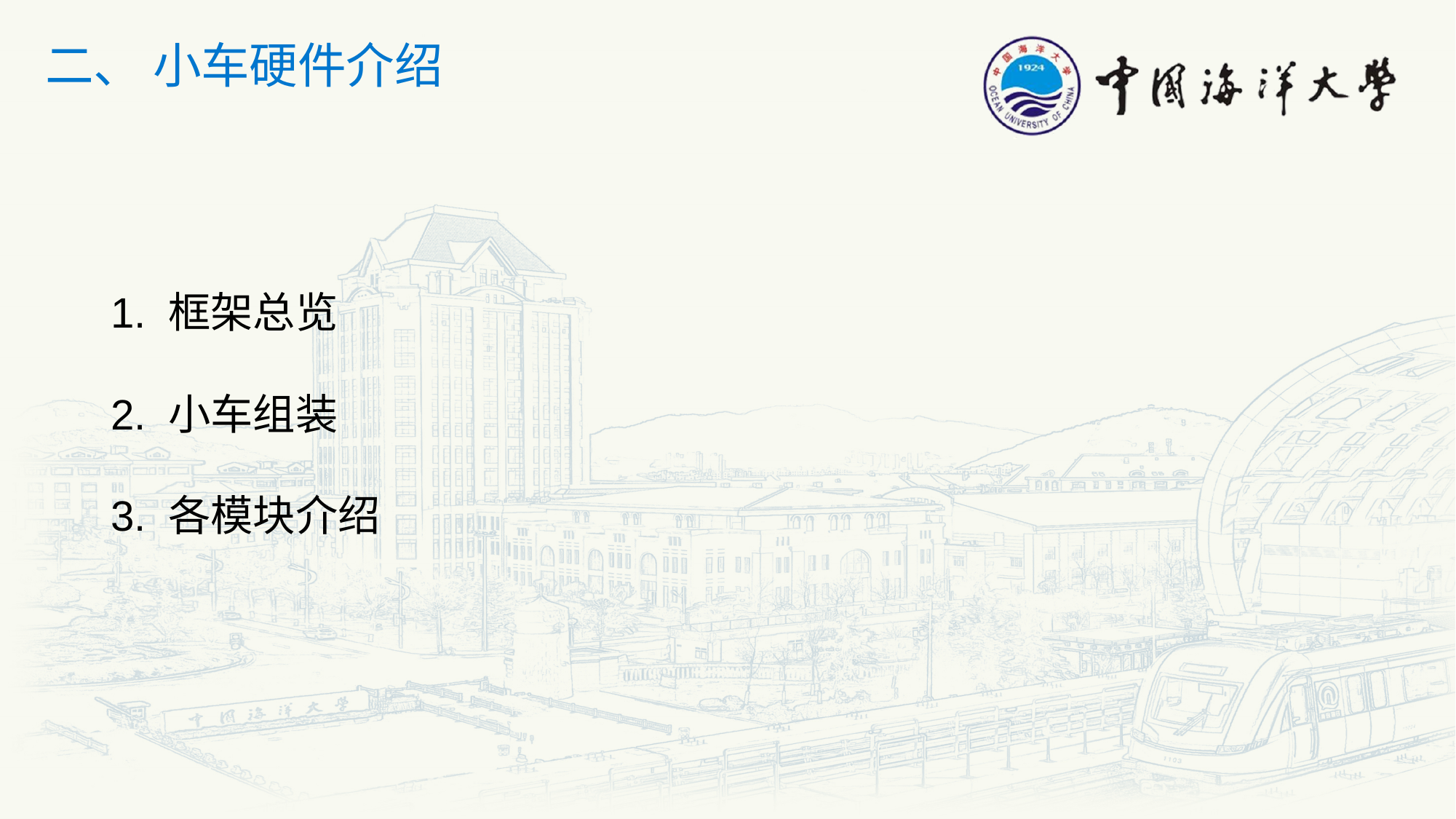

二、 小车硬件介绍
1. 框架总览
2. 小车组装
3. 各模块介绍